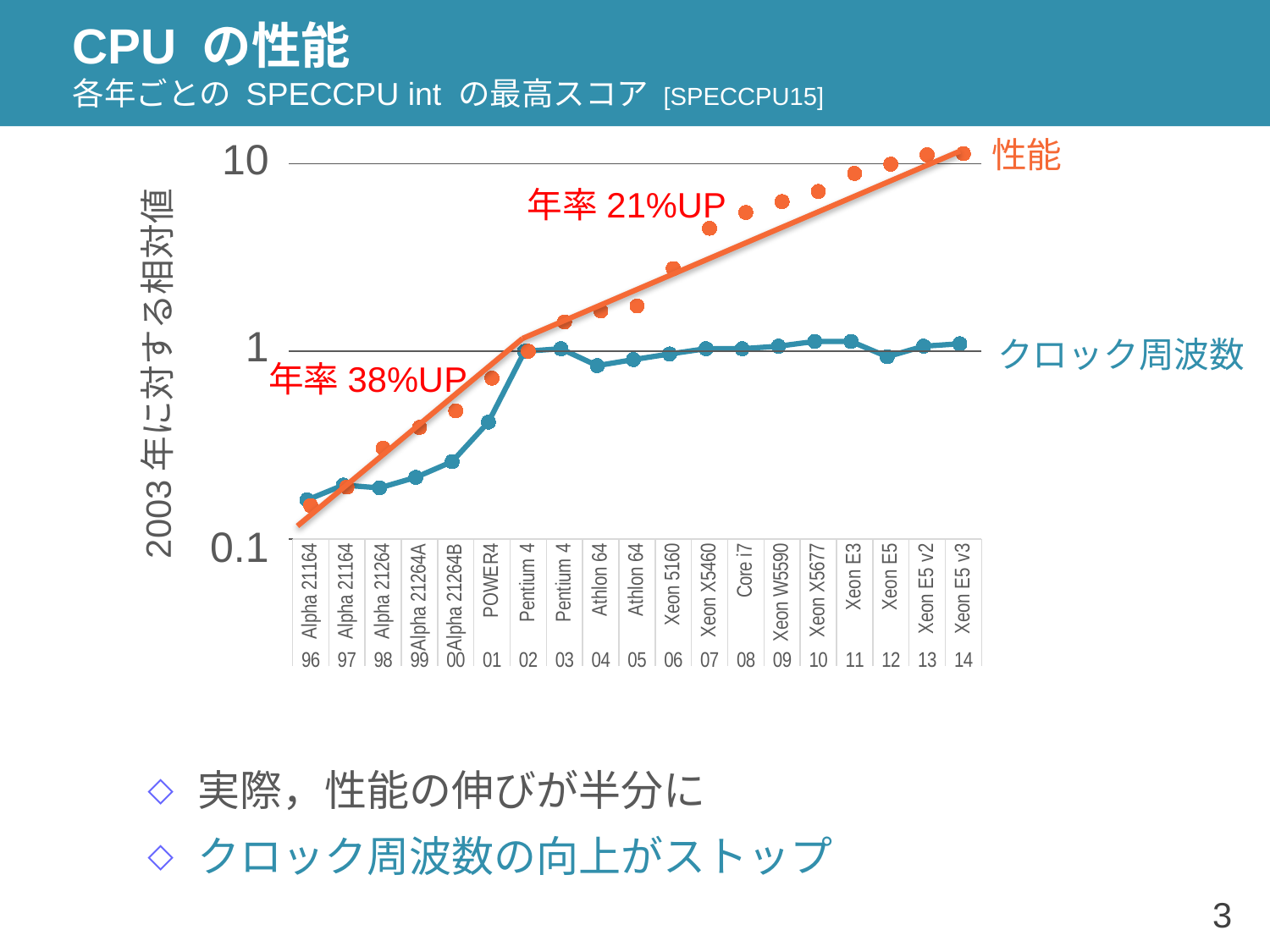

# CPU の性能 各年ごとの SPECCPU int の最高スコア [SPECCPU15]

### Chart

| Category | CLOCK |
|---|---|
| Alpha 21164 | 0.16129032258064516 |
| Alpha 21164 | 0.1935483870967742 |
| Alpha 21264 | 0.18709677419354837 |
| Alpha 21264A | 0.21290322580645163 |
| Alpha 21264B | 0.25806451612903225 |
| POWER4 | 0.41935483870967744 |
| Pentium 4 | 1.0 |
| Pentium 4 | 1.032258064516129 |
| Athlon 64 | 0.8387096774193549 |
| Athlon 64 | 0.9032258064516128 |
| Xeon 5160 | 0.9677419354838709 |
| Xeon X5460 | 1.032258064516129 |
| Core i7 | 1.032258064516129 |
| Xeon W5590 | 1.064516129032258 |
| Xeon X5677 | 1.129032258064516 |
| Xeon E3 | 1.129032258064516 |
| Xeon E5 | 0.9354838709677419 |
| Xeon E5 v2 | 1.064516129032258 |
| Xeon E5 v3 | 1.096774193548387 |
10
性能

### Chart

| Category | PERFORMANCE |
|---|---|
| Alpha 21164 | 0.15073670868886224 |
| Alpha 21164 | 0.18892334155670734 |
| Alpha 21264 | 0.3044881515515017 |
| Alpha 21264A | 0.3929203539823009 |
| Alpha 21264B | 0.4814159292035398 |
| POWER4 | 0.720353982300885 |
| Pentium 4 | 1.0 |
| Pentium 4 | 1.4336283185840708 |
| Athlon 64 | 1.64070796460177 |
| Athlon 64 | 1.7433628318584071 |
| Xeon 5160 | 2.7601769911504426 |
| Xeon X5460 | 4.52407708016966 |
| Core i7 | 5.487689165837566 |
| Xeon W5590 | 6.271644760957218 |
| Xeon X5677 | 7.104597580771849 |
| Xeon E3 | 8.868497669791067 |
| Xeon E5 | 9.93010420484893 |
| Xeon E5 v2 | 11.138702413991728 |
| Xeon E5 v3 | 11.302026496308322 |
年率21%UP
2003年に対する相対値

1
クロック周波数
年率38%UP
0.1
実際，性能の伸びが半分に
クロック周波数の向上がストップ